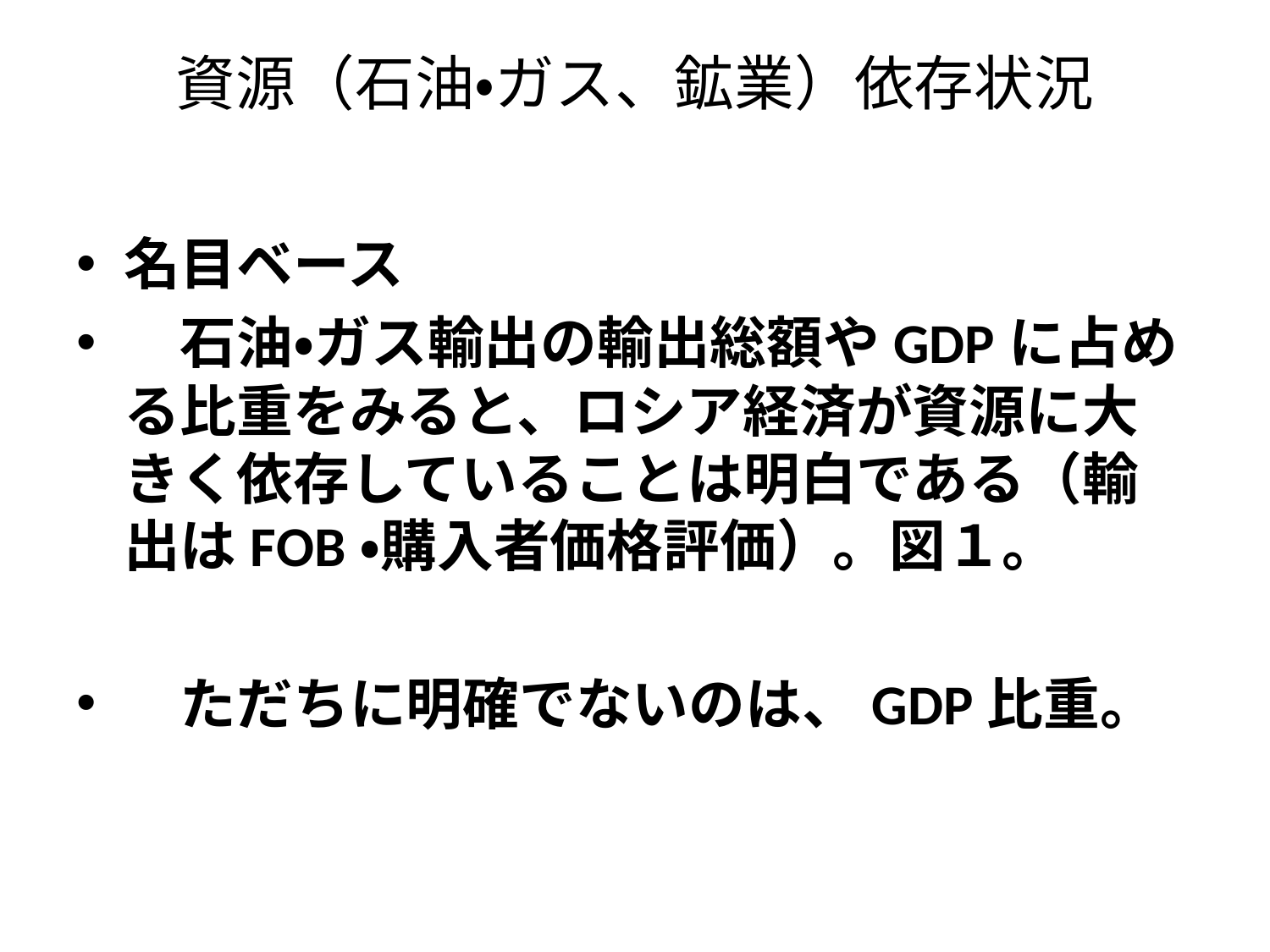

# 資源（石油・ガス、鉱業）依存状況
名目ベース
　石油・ガス輸出の輸出総額やGDPに占める比重をみると、ロシア経済が資源に大きく依存していることは明白である（輸出はFOB・購入者価格評価）。図１。

　ただちに明確でないのは、GDP比重。